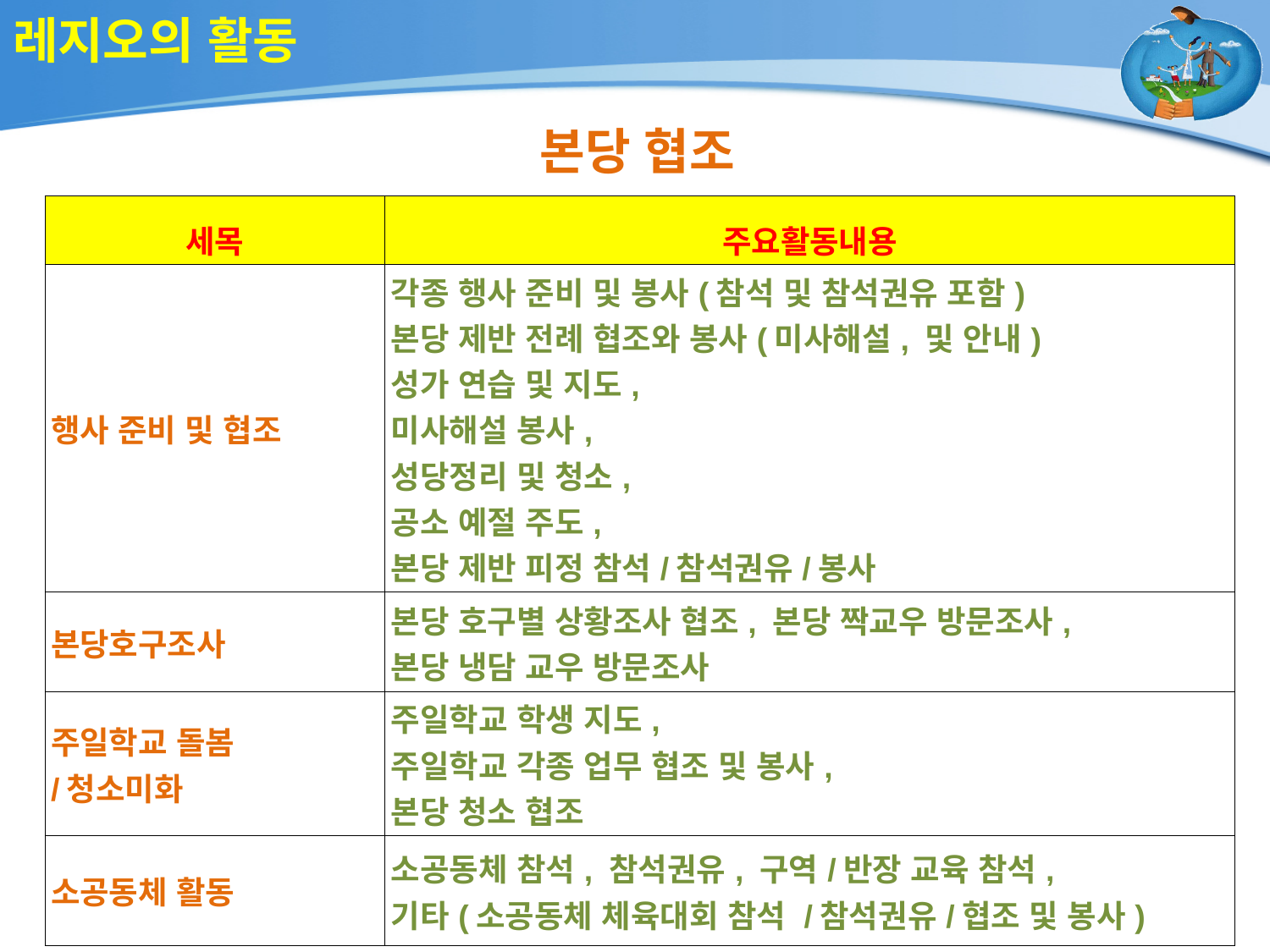

# 레지오의 활동

본당 협조
| 세목 | 주요활동내용 |
| --- | --- |
| 행사 준비 및 협조 | 각종 행사 준비 및 봉사(참석 및 참석권유 포함) 본당 제반 전례 협조와 봉사(미사해설, 및 안내) 성가 연습 및 지도, 미사해설 봉사, 성당정리 및 청소, 공소 예절 주도, 본당 제반 피정 참석/참석권유/봉사 |
| 본당호구조사 | 본당 호구별 상황조사 협조, 본당 짝교우 방문조사, 본당 냉담 교우 방문조사 |
| 주일학교 돌봄 /청소미화 | 주일학교 학생 지도, 주일학교 각종 업무 협조 및 봉사, 본당 청소 협조 |
| 소공동체 활동 | 소공동체 참석, 참석권유, 구역/반장 교육 참석, 기타(소공동체 체육대회 참석 /참석권유/협조 및 봉사) |